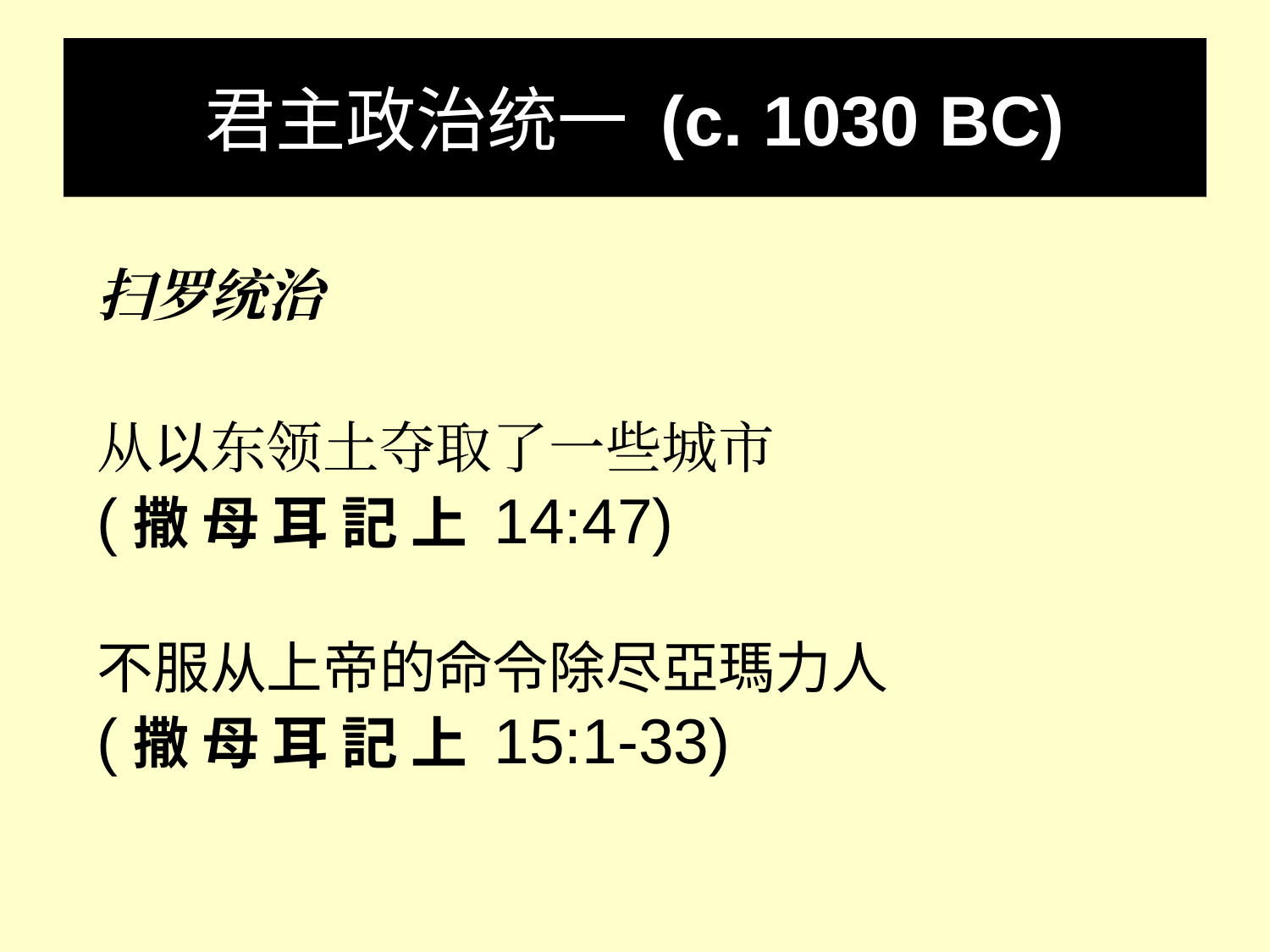

# 君主政治统一 (c. 1030 BC)
扫罗统治

从以东领土夺取了一些城市
(撒 母 耳 記 上 14:47)

不服从上帝的命令除尽亞瑪力人
(撒 母 耳 記 上 15:1-33)